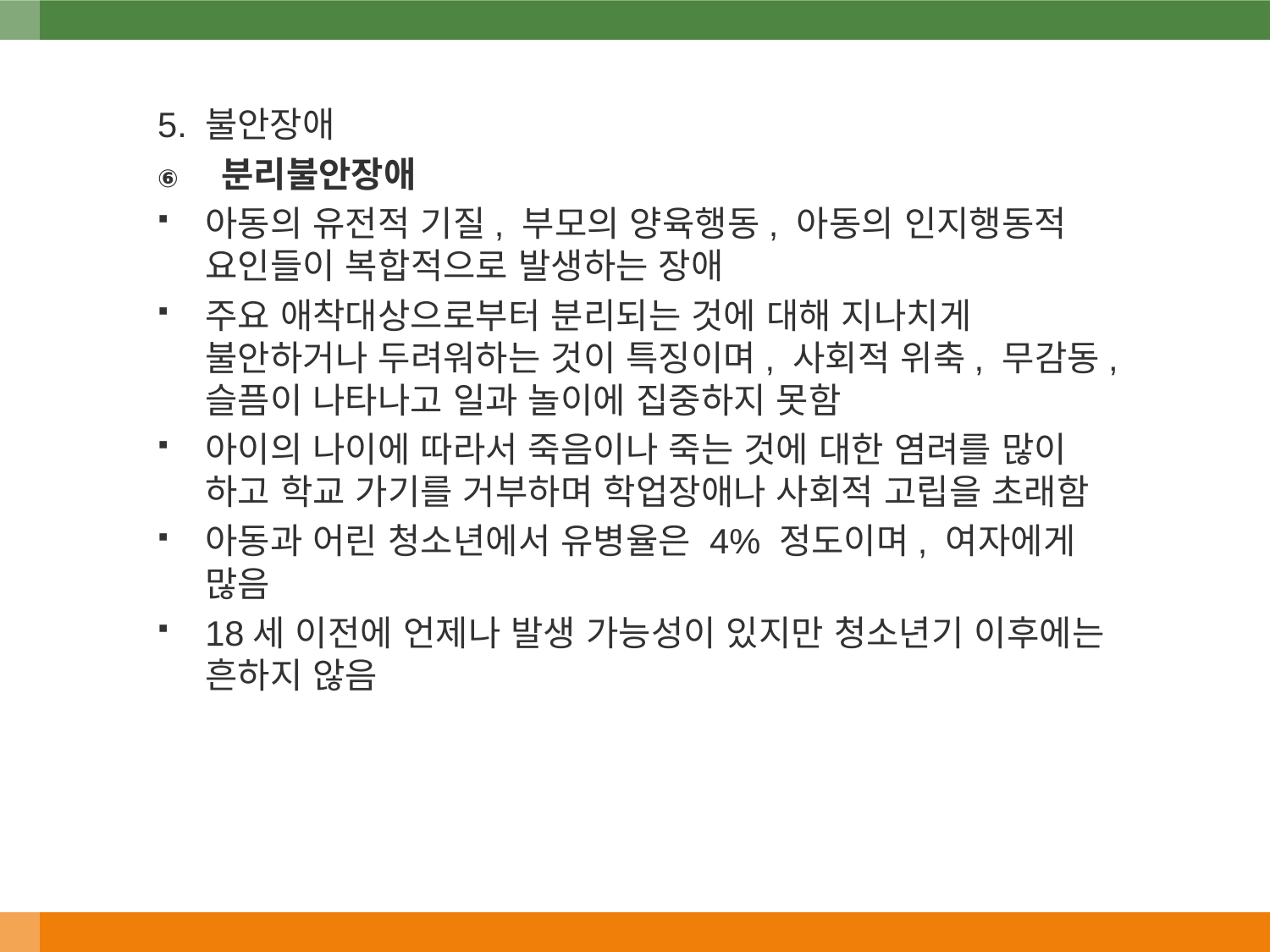

5. 불안장애
분리불안장애
아동의 유전적 기질, 부모의 양육행동, 아동의 인지행동적 요인들이 복합적으로 발생하는 장애
주요 애착대상으로부터 분리되는 것에 대해 지나치게 불안하거나 두려워하는 것이 특징이며, 사회적 위축, 무감동, 슬픔이 나타나고 일과 놀이에 집중하지 못함
아이의 나이에 따라서 죽음이나 죽는 것에 대한 염려를 많이 하고 학교 가기를 거부하며 학업장애나 사회적 고립을 초래함
아동과 어린 청소년에서 유병율은 4% 정도이며, 여자에게 많음
18세 이전에 언제나 발생 가능성이 있지만 청소년기 이후에는 흔하지 않음